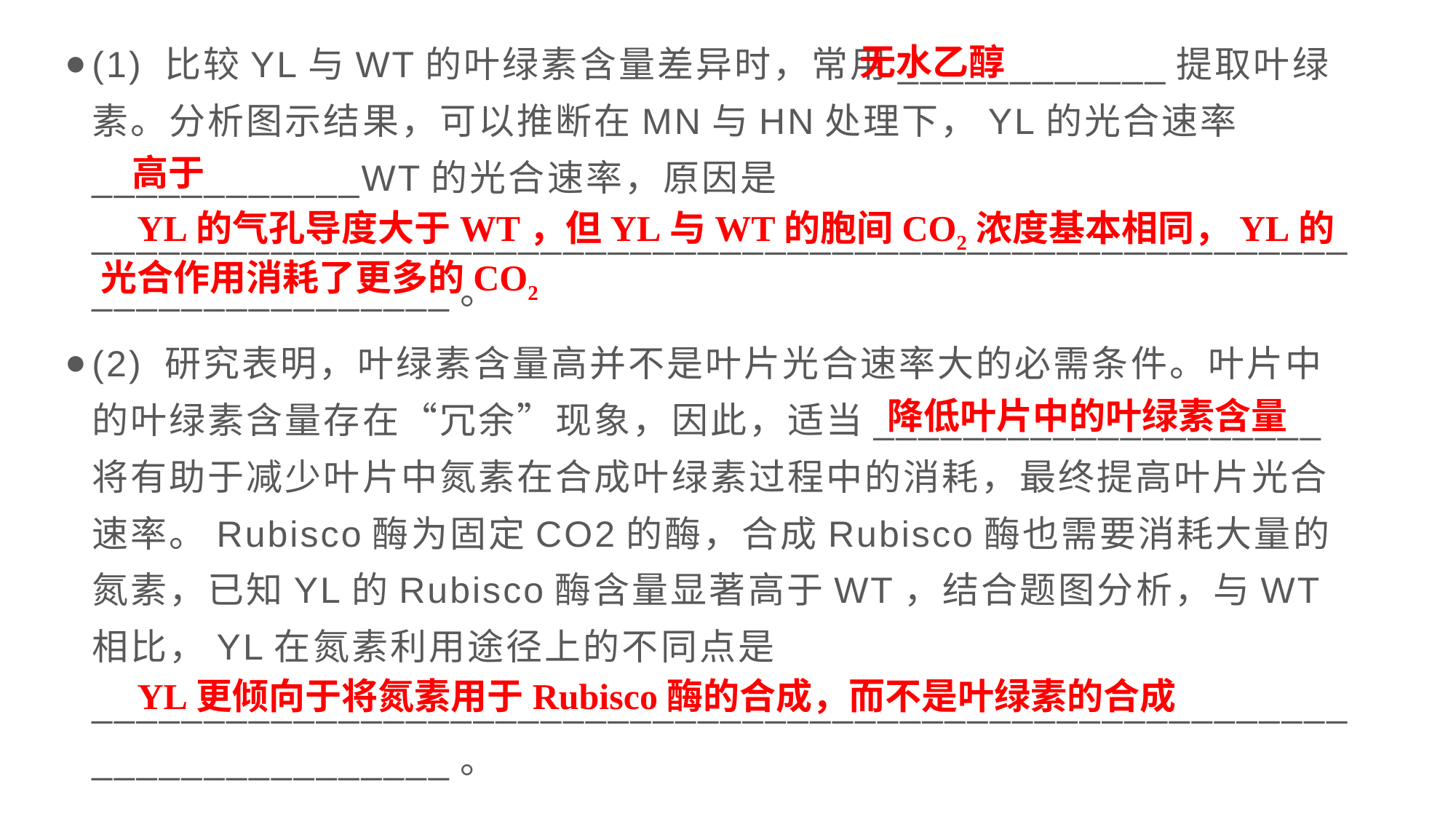

(1) 比较YL与WT的叶绿素含量差异时，常用____________提取叶绿素。分析图示结果，可以推断在MN与HN处理下，YL的光合速率____________WT的光合速率，原因是________________________________________________________________________。
(2) 研究表明，叶绿素含量高并不是叶片光合速率大的必需条件。叶片中的叶绿素含量存在“冗余”现象，因此，适当____________________将有助于减少叶片中氮素在合成叶绿素过程中的消耗，最终提高叶片光合速率。Rubisco酶为固定CO2的酶，合成Rubisco酶也需要消耗大量的氮素，已知YL的Rubisco酶含量显著高于WT，结合题图分析，与WT相比，YL在氮素利用途径上的不同点是________________________________________________________________________。
无水乙醇
高于
YL的气孔导度大于WT，但YL与WT的胞间CO2浓度基本相同，YL的光合作用消耗了更多的CO2
降低叶片中的叶绿素含量
YL更倾向于将氮素用于Rubisco酶的合成，而不是叶绿素的合成